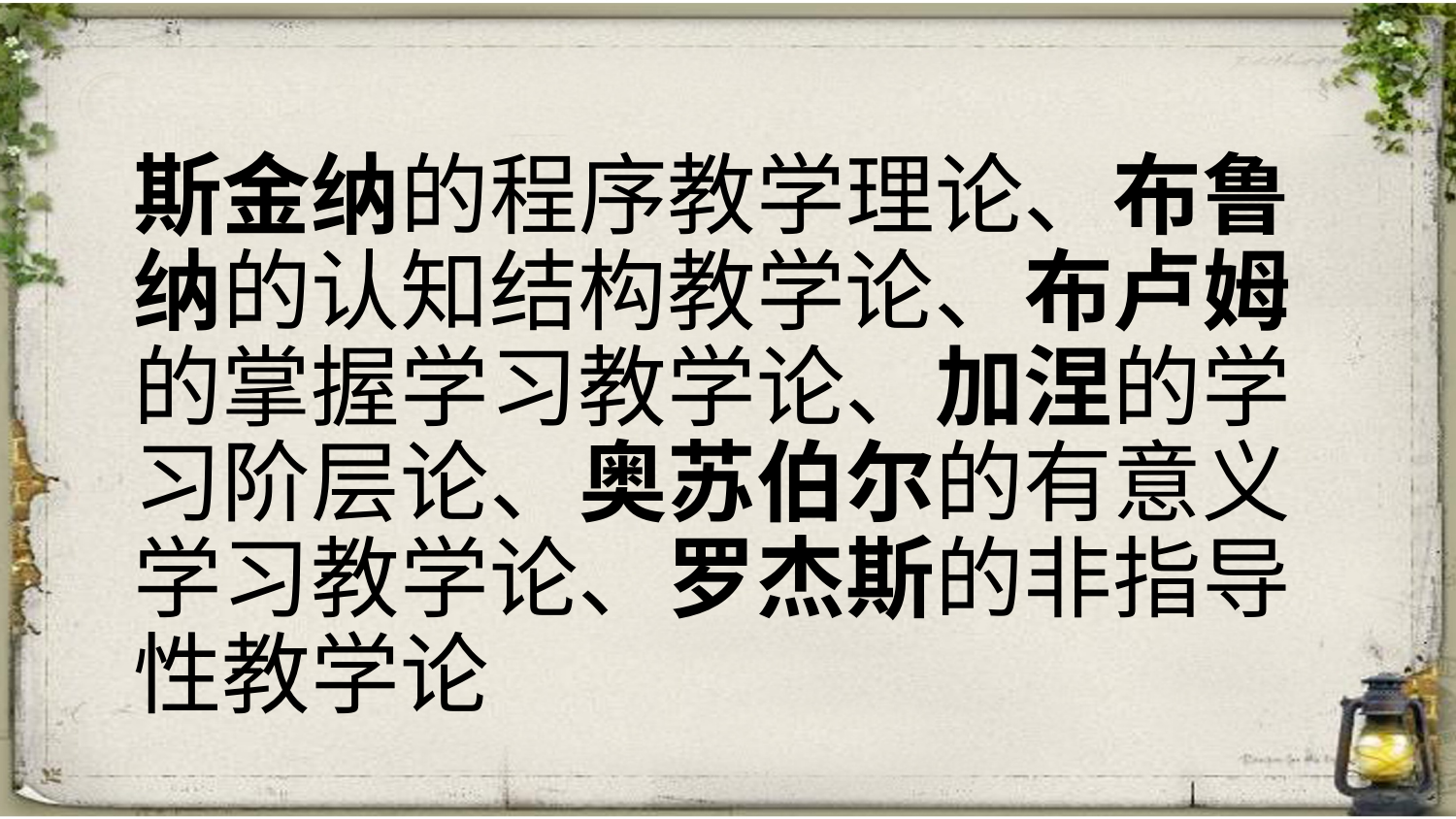

斯金纳的程序教学理论、布鲁纳的认知结构教学论、布卢姆的掌握学习教学论、加涅的学习阶层论、奥苏伯尔的有意义学习教学论、罗杰斯的非指导性教学论